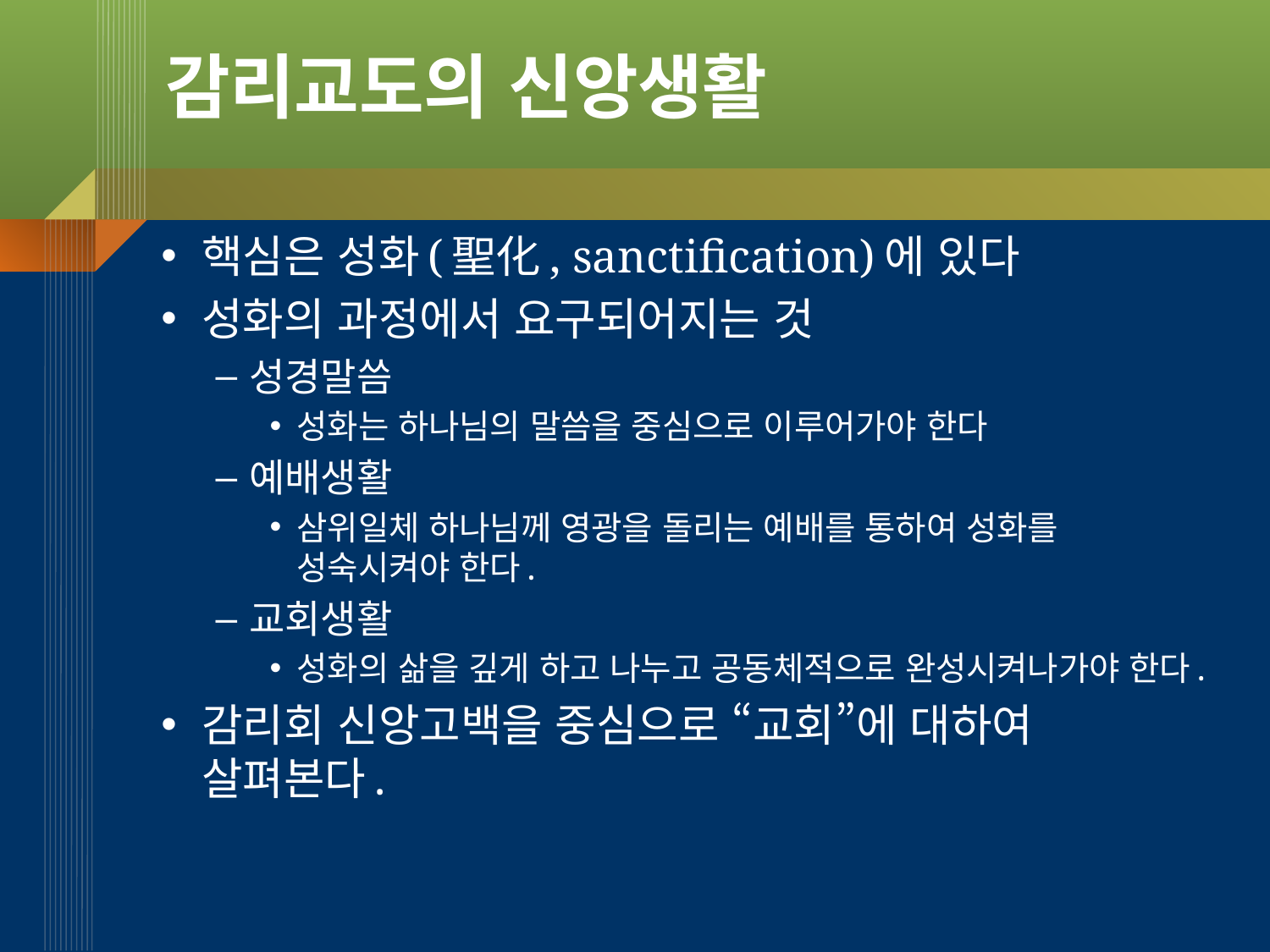

# 감리교도의 신앙생활
핵심은 성화(聖化, sanctification)에 있다
성화의 과정에서 요구되어지는 것
성경말씀
성화는 하나님의 말씀을 중심으로 이루어가야 한다
예배생활
삼위일체 하나님께 영광을 돌리는 예배를 통하여 성화를 성숙시켜야 한다.
교회생활
성화의 삶을 깊게 하고 나누고 공동체적으로 완성시켜나가야 한다.
감리회 신앙고백을 중심으로 “교회”에 대하여 살펴본다.